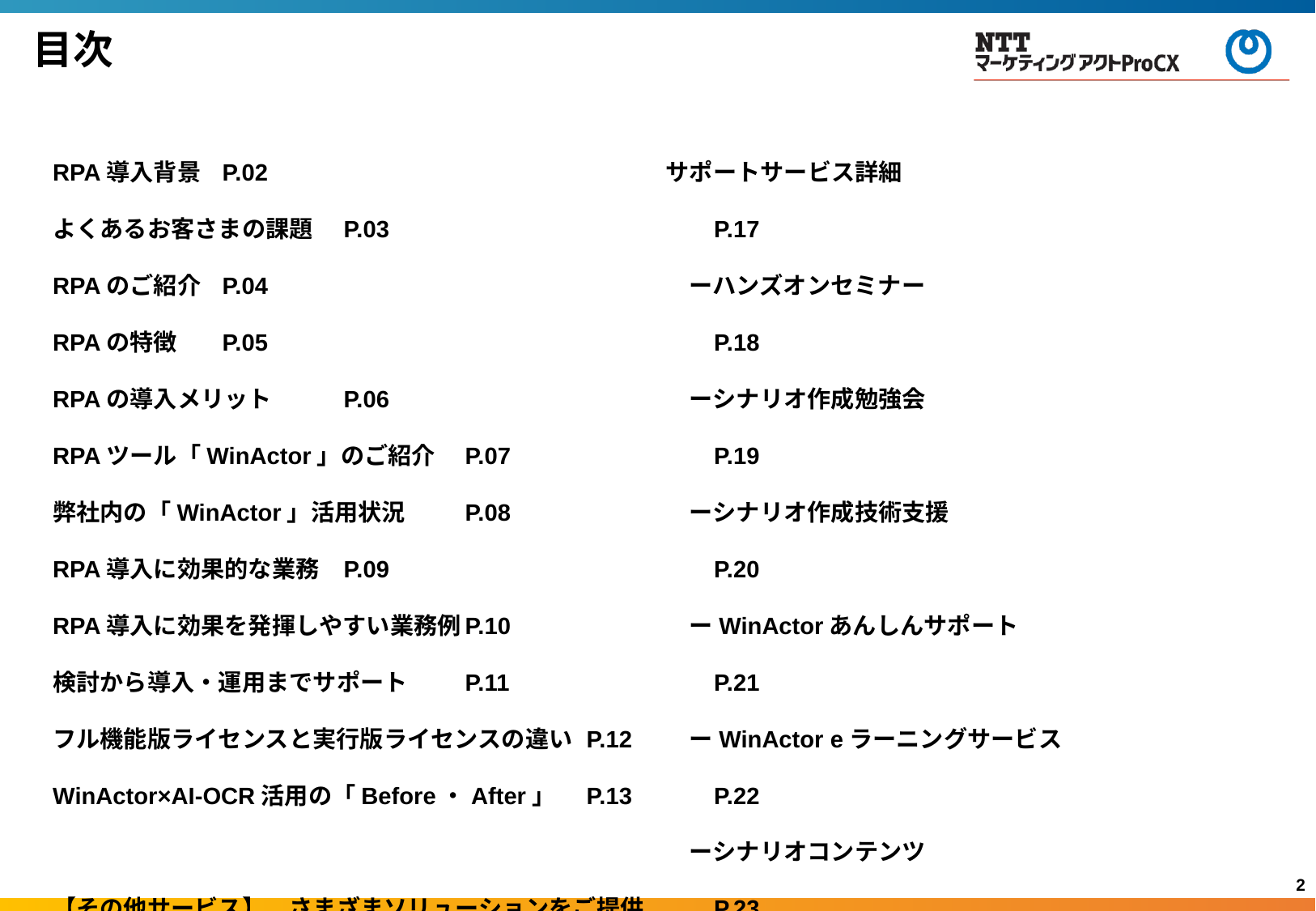

目次
RPA導入背景	P.02
よくあるお客さまの課題	P.03
RPAのご紹介	P.04
RPAの特徴	P.05
RPAの導入メリット	P.06
RPAツール「WinActor」のご紹介	P.07
弊社内の「WinActor」活用状況	P.08
RPA導入に効果的な業務	P.09
RPA導入に効果を発揮しやすい業務例	P.10
検討から導入・運用までサポート	P.11
フル機能版ライセンスと実行版ライセンスの違い	P.12
WinActor×AI-OCR活用の「Before・After」	P.13

【その他サービス】　さまざまソリューションをご提供	P.14
動作環境	P.15
サポートメニューご提供価格	P.16
サポートサービス詳細	P.17
　ーハンズオンセミナー	P.18
　ーシナリオ作成勉強会	P.19
　ーシナリオ作成技術支援	P.20
　ーWinActorあんしんサポート	P.21
　ーWinActor eラーニングサービス	P.22
　ーシナリオコンテンツ	P.23
　ーフォローウェビナー	P.24
　ーステップアップウェビナー	P.25
2